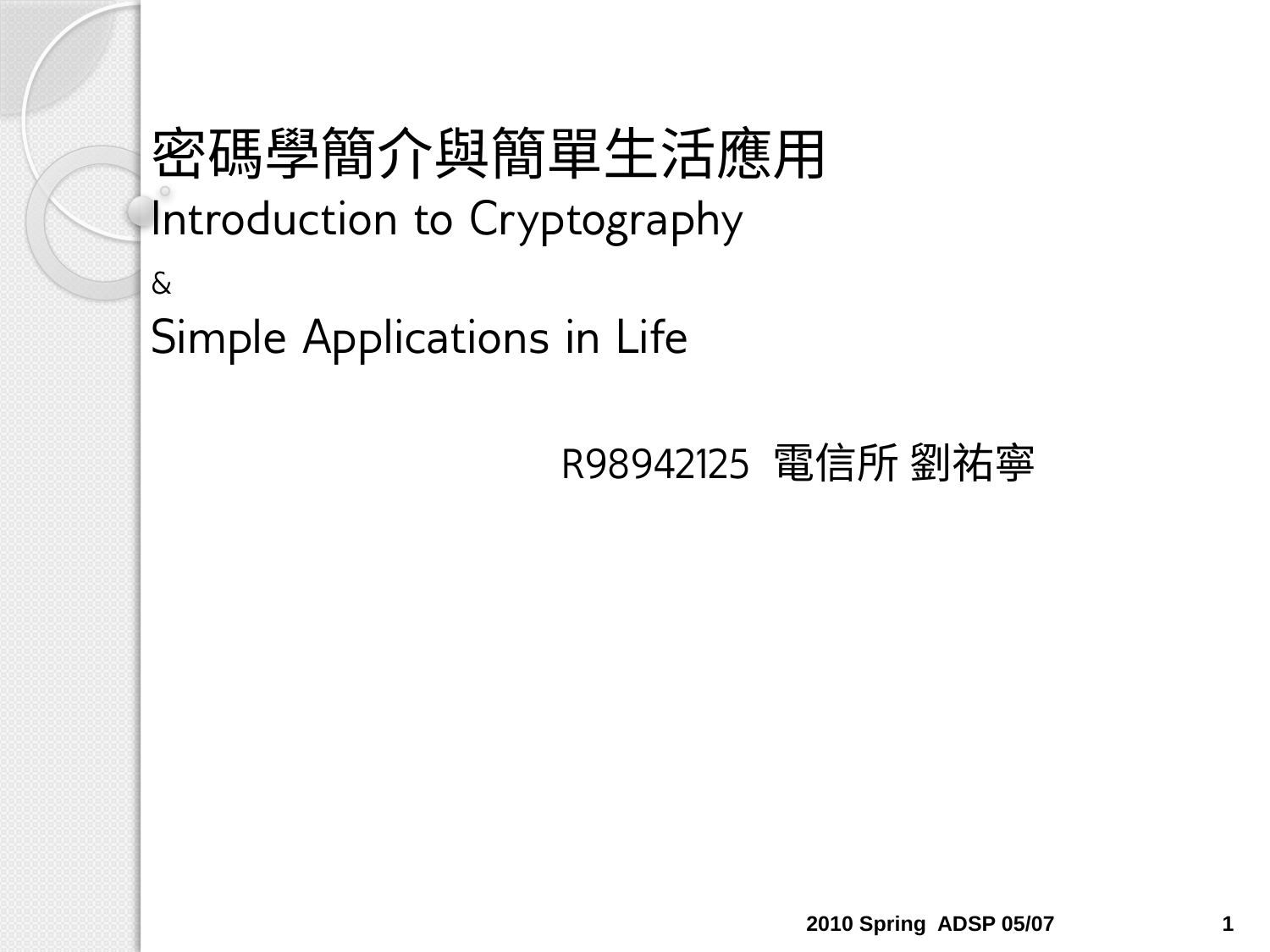

# 密碼學簡介與簡單生活應用 Introduction to Cryptography & Simple Applications in Life
R98942125 電信所 劉祐寧
2010 Spring  ADSP 05/07
1